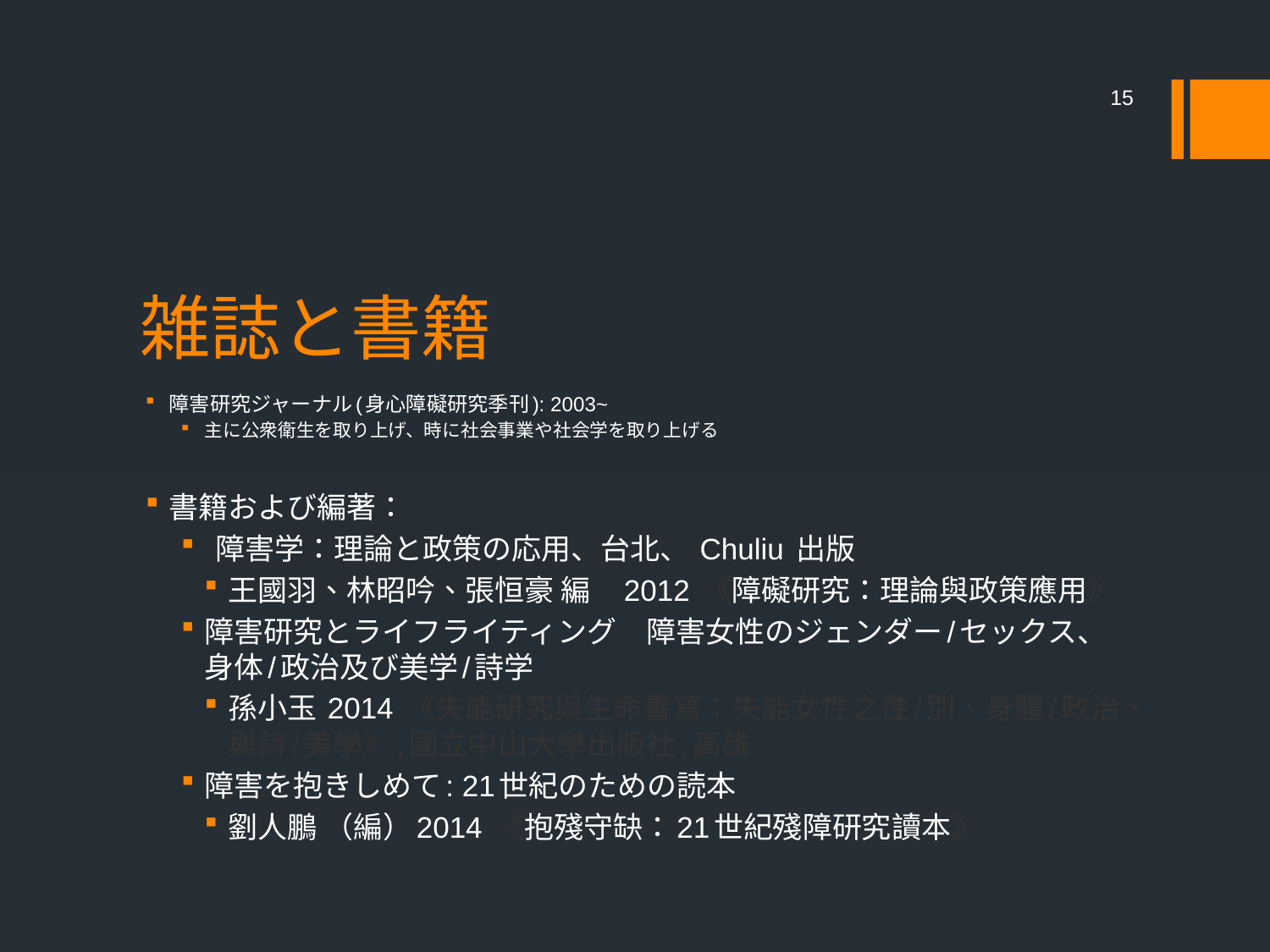

15
# 雑誌と書籍
障害研究ジャーナル(身心障礙研究季刊): 2003~
主に公衆衛生を取り上げ、時に社会事業や社会学を取り上げる

書籍および編著：
 障害学：理論と政策の応用、台北、 Chuliu 出版
王國羽、林昭吟、張恒豪 編　2012 《障礙研究：理論與政策應用》
障害研究とライフライティング　障害女性のジェンダー/セックス、身体/政治及び美学/詩学
孫小玉 2014 《失能研究與生命書寫：失能女性之性/別、身體/政治、與詩/美學》,國立中山大學出版社,高雄
障害を抱きしめて: 21世紀のための読本
劉人鵬 （編）2014 《抱殘守缺：21世紀殘障研究讀本》